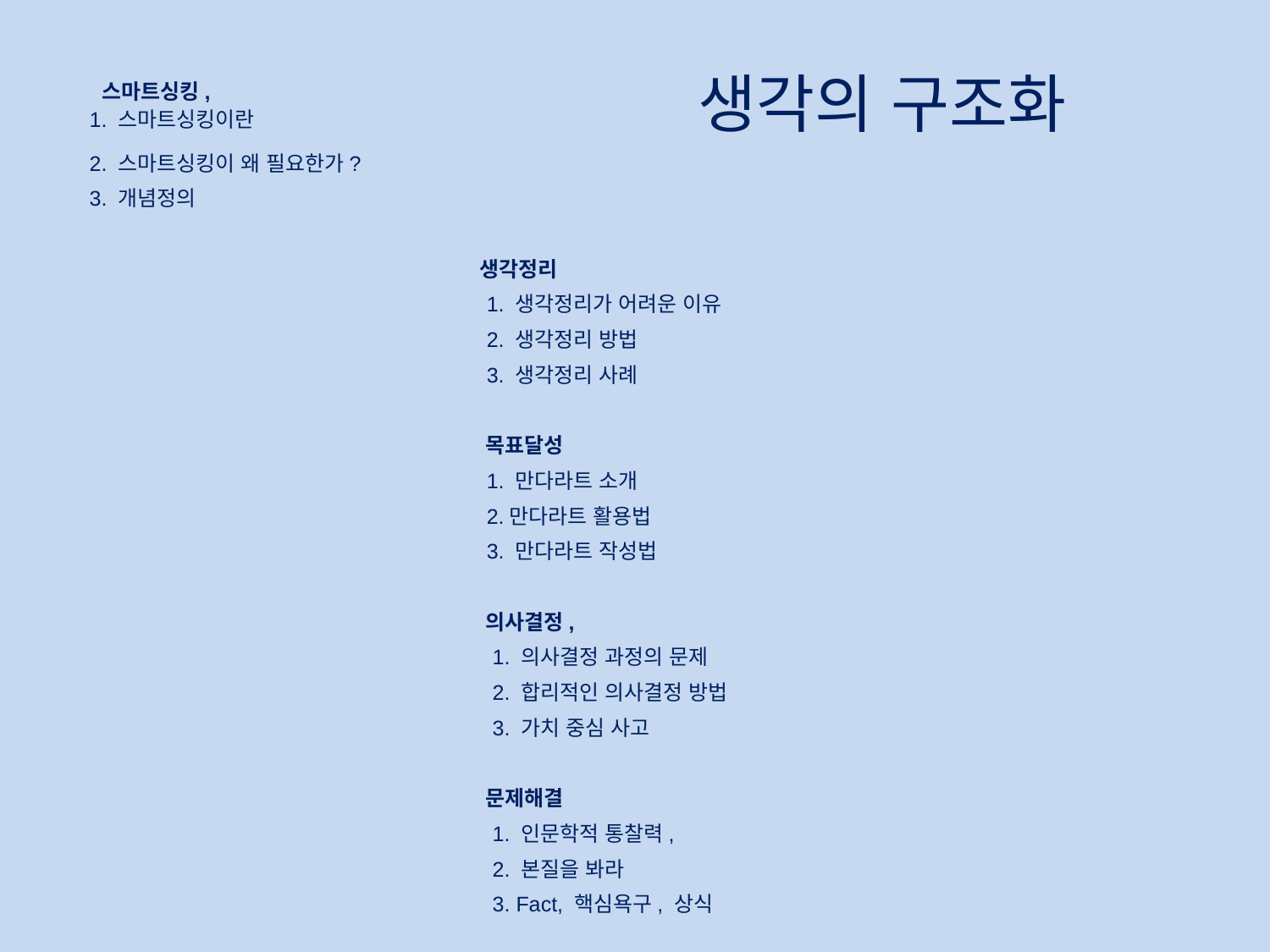

스마트싱킹,
             1. 스마트싱킹이란                         생각의 구조화
             2. 스마트싱킹이 왜 필요한가?
             3. 개념정의

                                                                              생각정리
                                                                                1. 생각정리가 어려운 이유
                                                                                2. 생각정리 방법
                                                                                3. 생각정리 사례

                                                                               목표달성
                                                                                1. 만다라트 소개
                                                                                2.만다라트 활용법
                                                                                3. 만다라트 작성법

                                                                               의사결정,
                                                                                 1. 의사결정 과정의 문제
                                                                                 2. 합리적인 의사결정 방법
                                                                                 3. 가치 중심 사고

                                                                               문제해결
                                                                                 1. 인문학적 통찰력,
                                                                                 2. 본질을 봐라
                                                                                 3. Fact, 핵심욕구, 상식

“